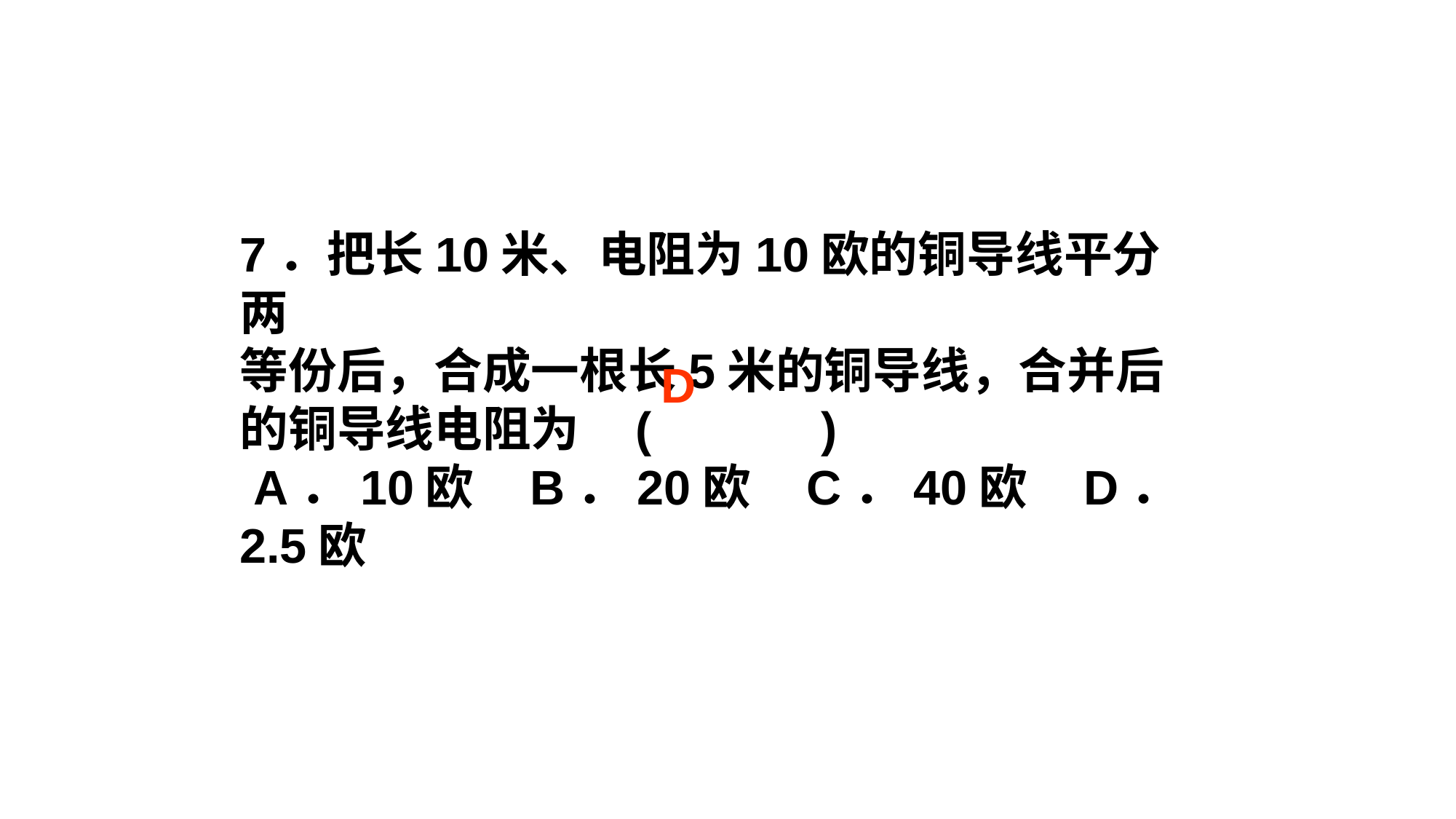

7．把长10米、电阻为10欧的铜导线平分两
等份后，合成一根长5米的铜导线，合并后的铜导线电阻为    (  　　  )
 A．10欧    B．20欧    C．40欧    D．2.5欧
D